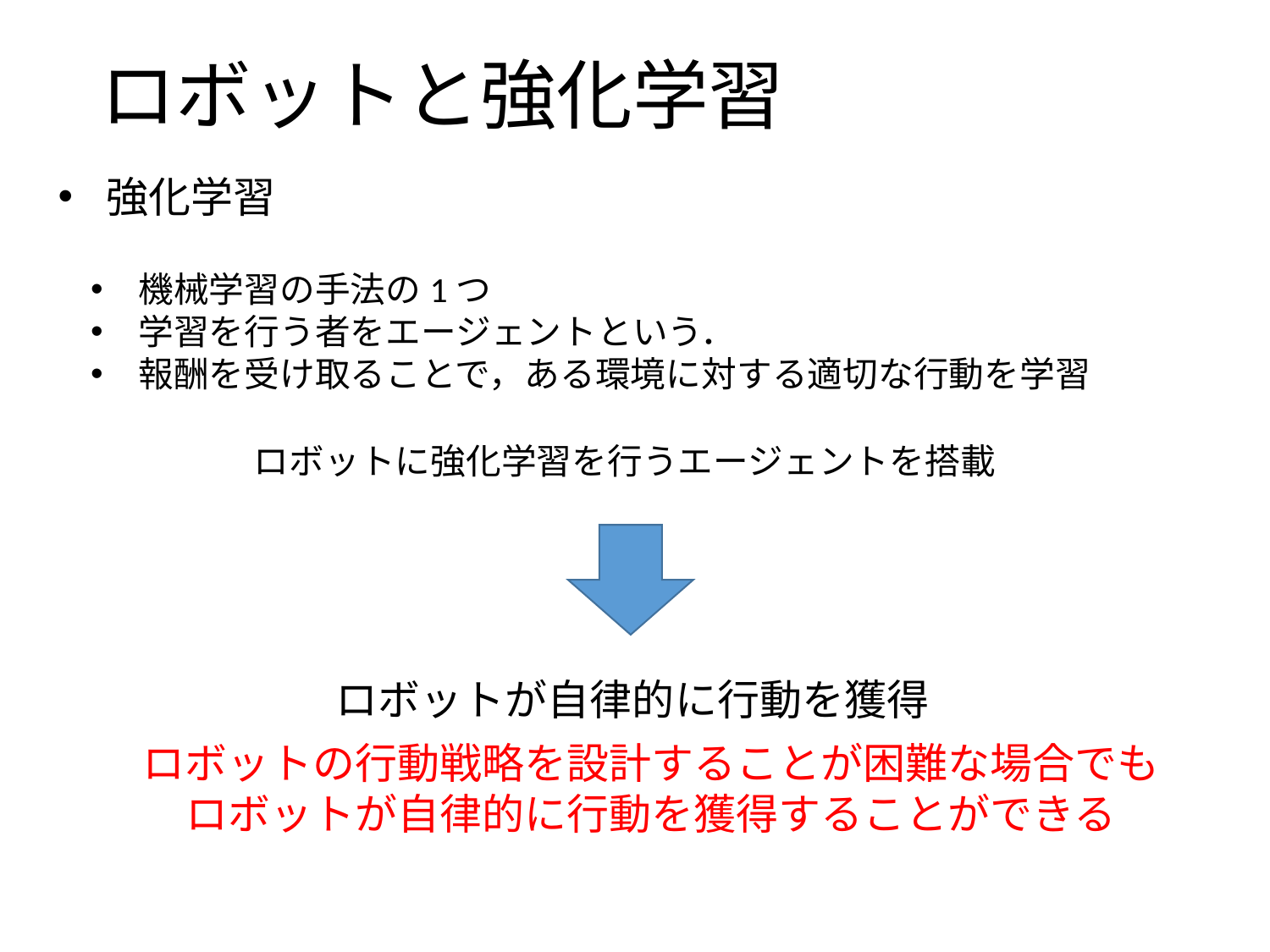

# ロボットと強化学習
強化学習
機械学習の手法の1つ
学習を行う者をエージェントという．
報酬を受け取ることで，ある環境に対する適切な行動を学習
ロボットに強化学習を行うエージェントを搭載

ロボットが自律的に行動を獲得
ロボットの行動戦略を設計することが困難な場合でも
ロボットが自律的に行動を獲得することができる